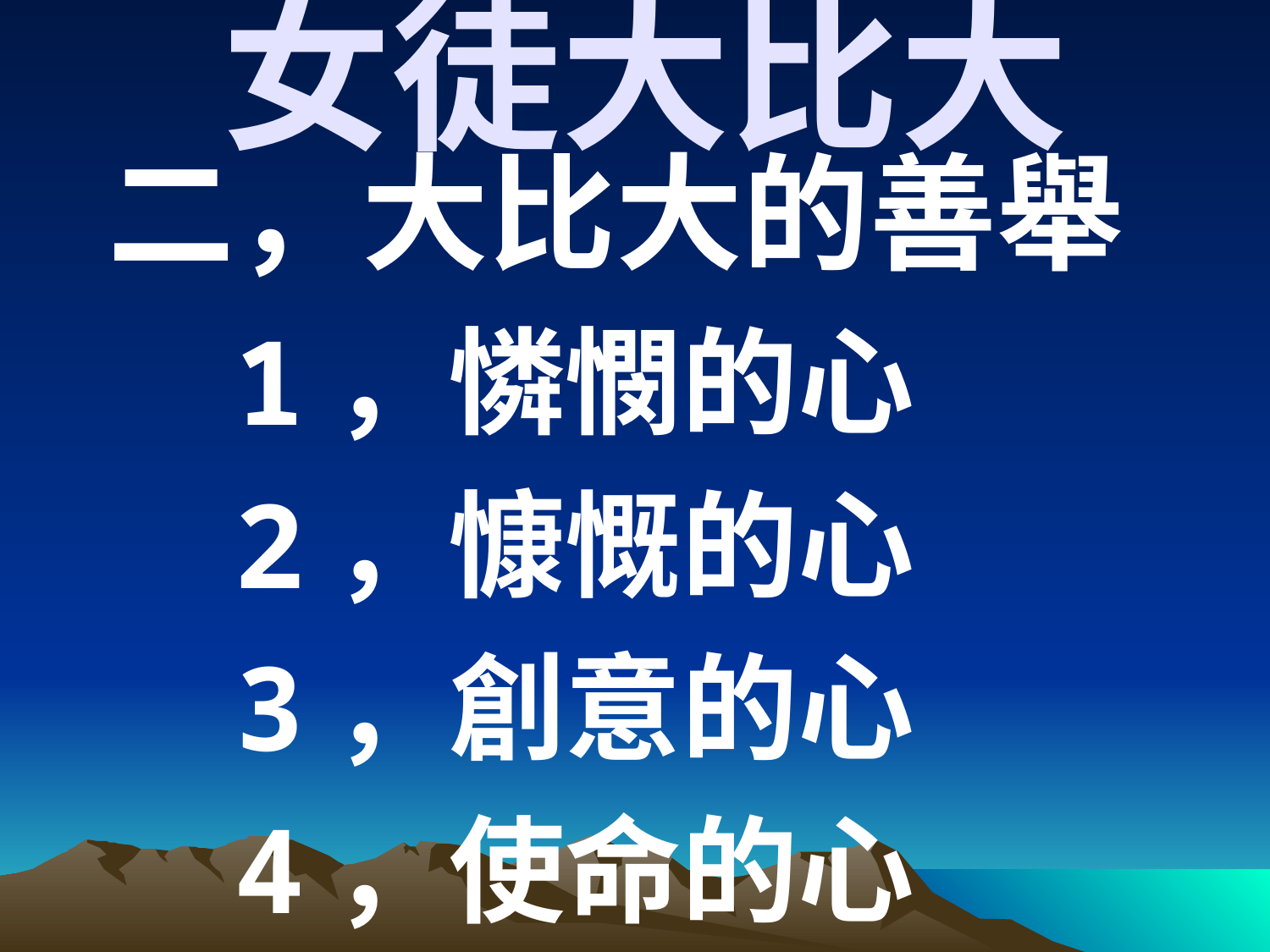

# 女徒大比大
二，大比大的善舉
	1，憐憫的心
	2，慷慨的心
	3，創意的心
	4，使命的心